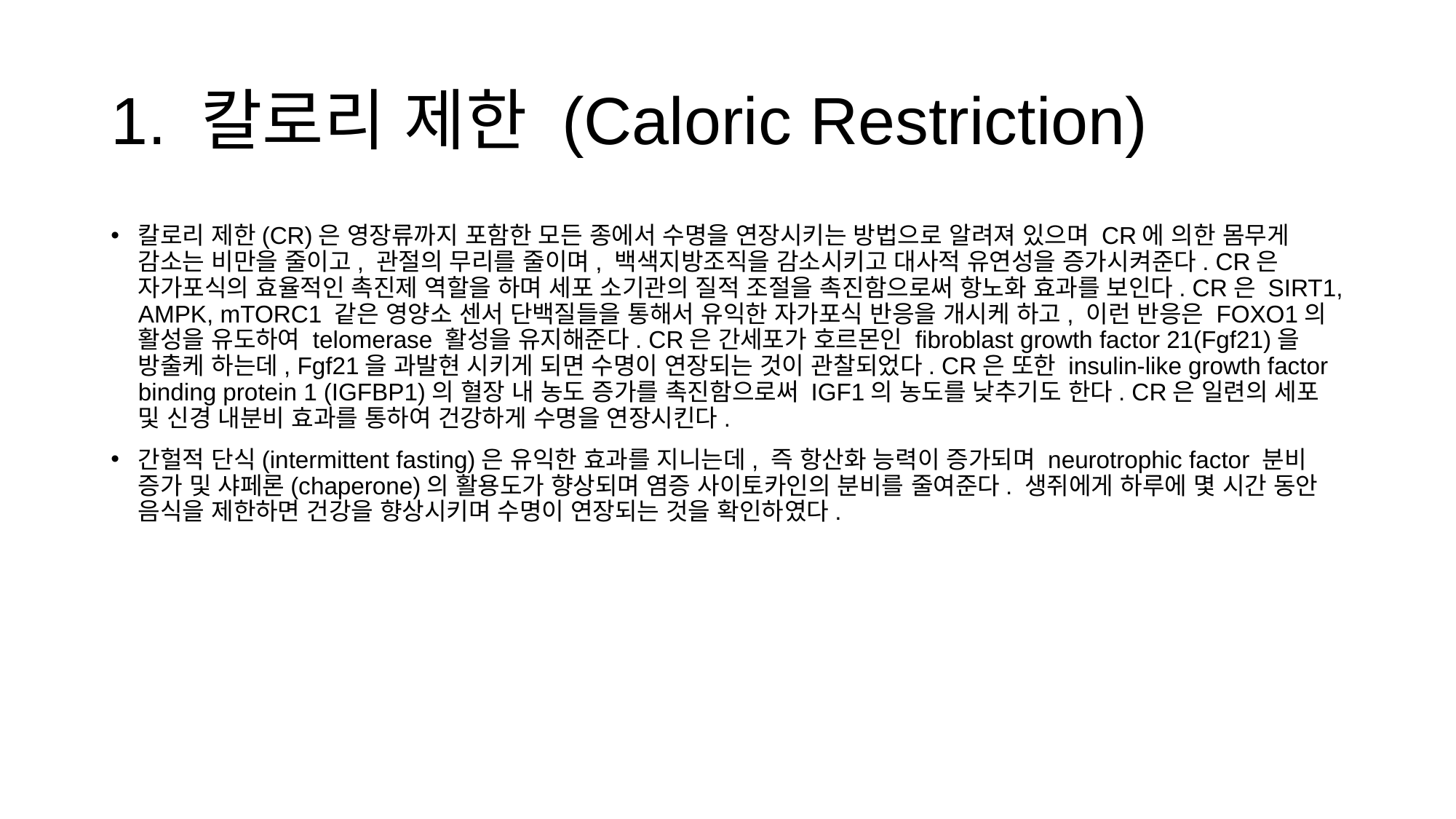

# 1. 칼로리 제한 (Caloric Restriction)
칼로리 제한(CR)은 영장류까지 포함한 모든 종에서 수명을 연장시키는 방법으로 알려져 있으며 CR에 의한 몸무게 감소는 비만을 줄이고, 관절의 무리를 줄이며, 백색지방조직을 감소시키고 대사적 유연성을 증가시켜준다. CR은 자가포식의 효율적인 촉진제 역할을 하며 세포 소기관의 질적 조절을 촉진함으로써 항노화 효과를 보인다. CR은 SIRT1, AMPK, mTORC1 같은 영양소 센서 단백질들을 통해서 유익한 자가포식 반응을 개시케 하고, 이런 반응은 FOXO1의 활성을 유도하여 telomerase 활성을 유지해준다. CR은 간세포가 호르몬인 fibroblast growth factor 21(Fgf21)을 방출케 하는데, Fgf21을 과발현 시키게 되면 수명이 연장되는 것이 관찰되었다. CR은 또한 insulin-like growth factor binding protein 1 (IGFBP1)의 혈장 내 농도 증가를 촉진함으로써 IGF1의 농도를 낮추기도 한다. CR은 일련의 세포 및 신경 내분비 효과를 통하여 건강하게 수명을 연장시킨다.
간헐적 단식(intermittent fasting)은 유익한 효과를 지니는데, 즉 항산화 능력이 증가되며 neurotrophic factor 분비 증가 및 샤페론(chaperone)의 활용도가 향상되며 염증 사이토카인의 분비를 줄여준다. 생쥐에게 하루에 몇 시간 동안 음식을 제한하면 건강을 향상시키며 수명이 연장되는 것을 확인하였다.